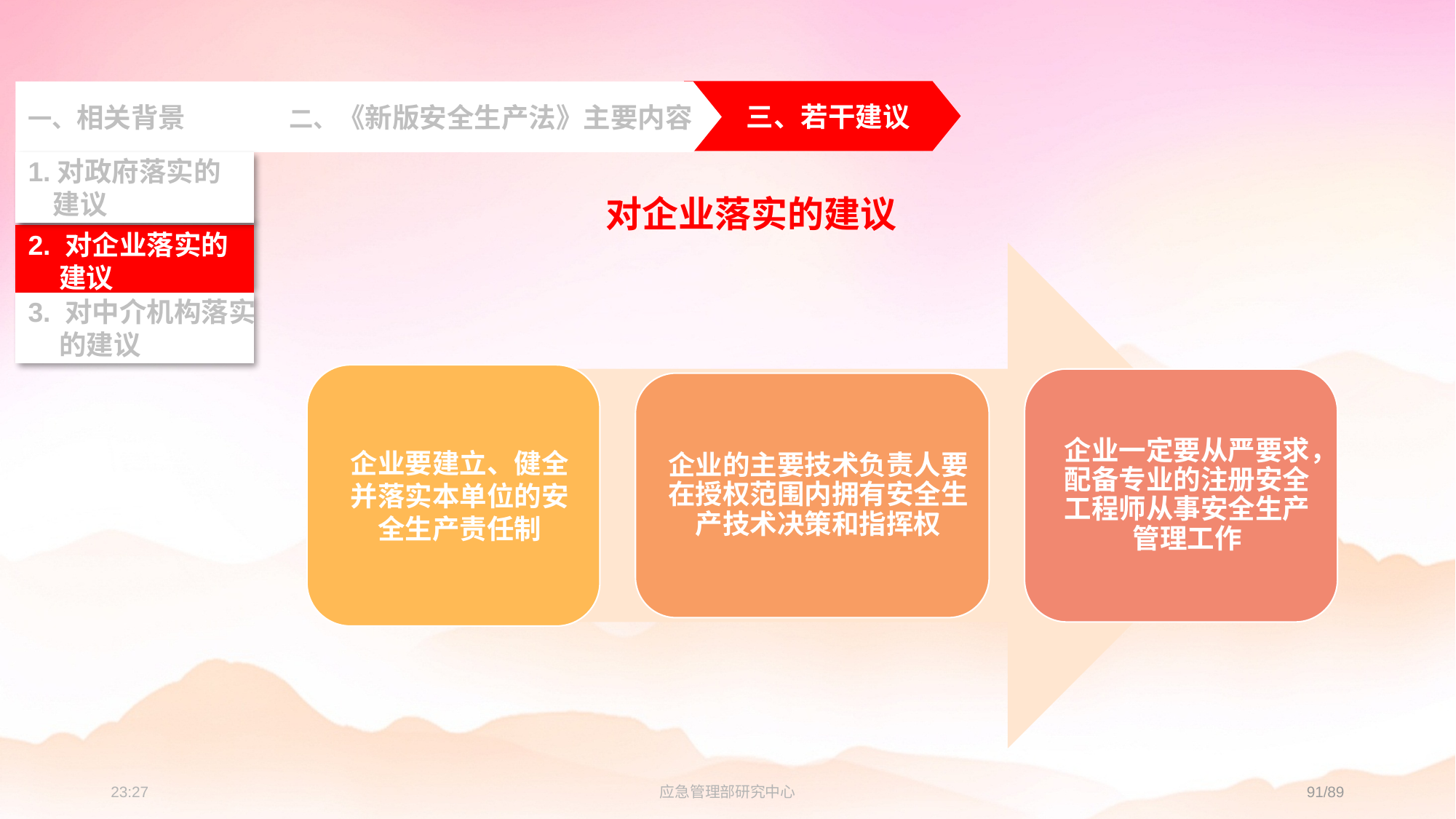

三、若干建议
一、相关背景
     二、《新版安全生产法》主要内容
1.对政府落实的
   建议
2. 对企业落实的
    建议
3. 对中介机构落实
    的建议
对企业落实的建议
企业要建立、健全并落实本单位的安全生产责任制
企业的主要技术负责人要在授权范围内拥有安全生产技术决策和指挥权
企业一定要从严要求，配备专业的注册安全工程师从事安全生产管理工作
23:27
应急管理部研究中心
91/89